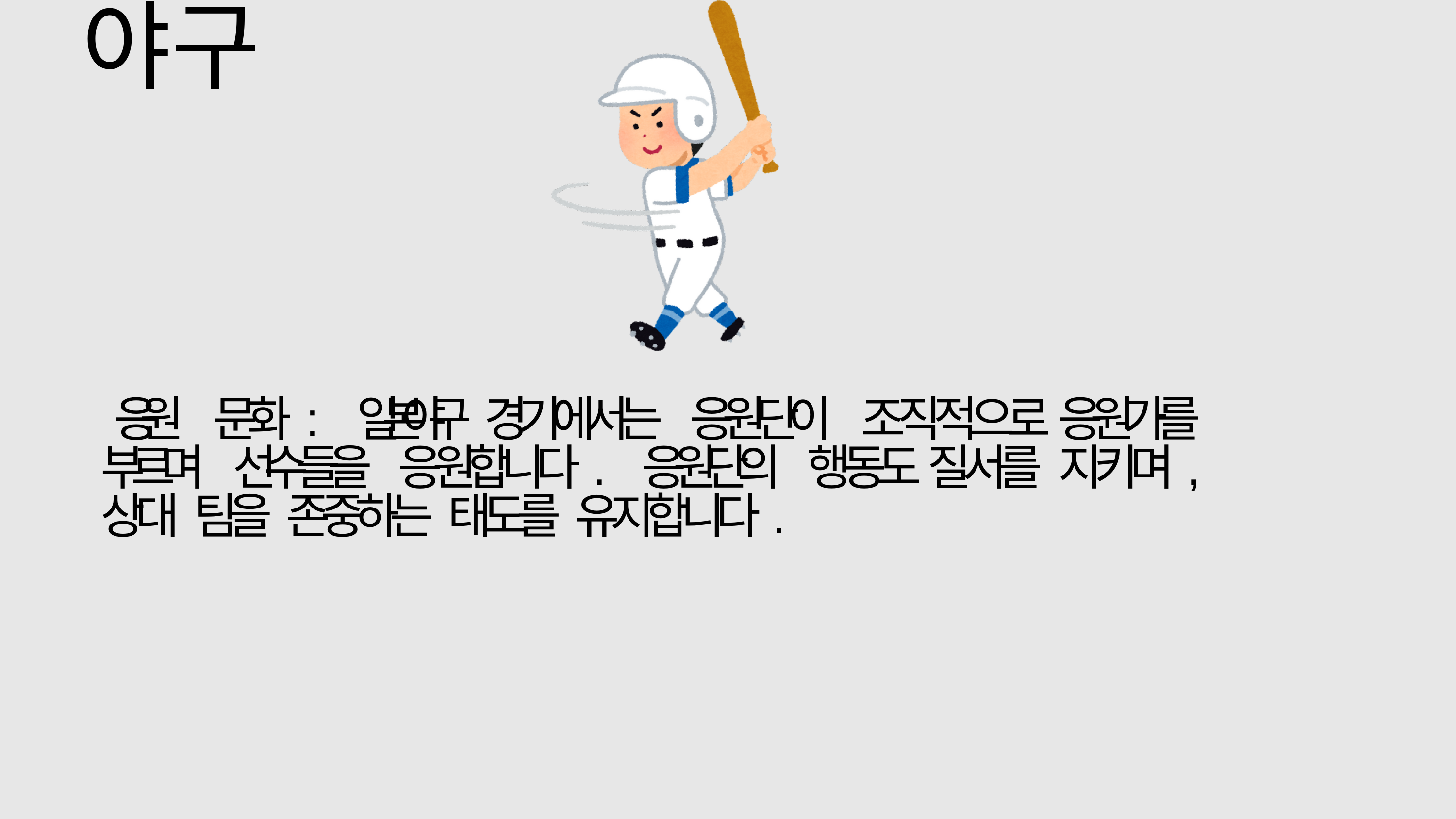

# 야구
응원  문화: 일본 야구  경기에서는 응원단이 조직적으로 응원가를 부르며 선수들을 응원합니다. 응원단의 행동도 질서를 지키며, 상대 팀을 존중하는 태도를 유지합니다.